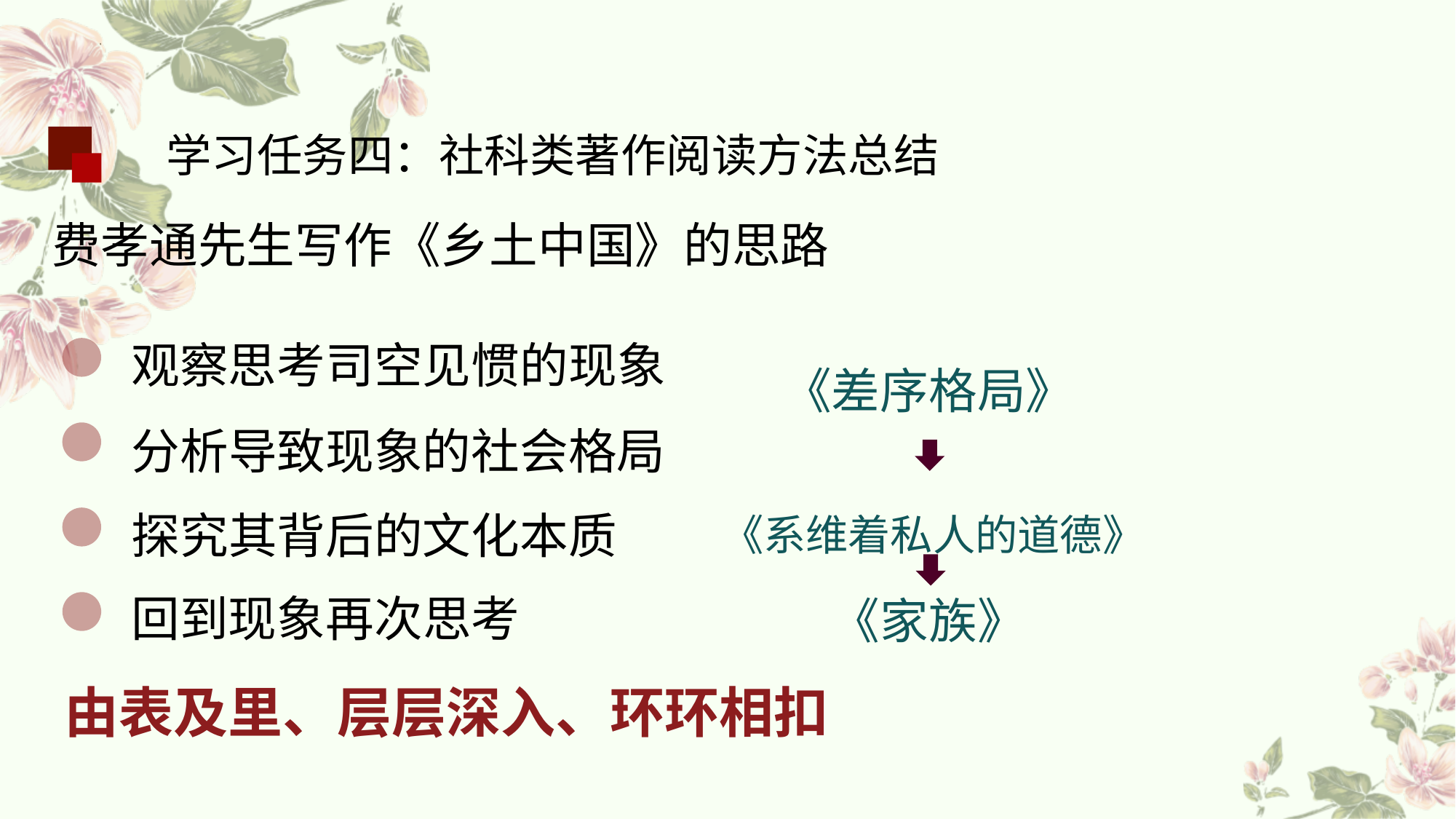

学习任务四：社科类著作阅读方法总结

费孝通先生写作《乡土中国》的思路
观察思考司空见惯的现象
《差序格局》

分析导致现象的社会格局

探究其背后的文化本质
《系维着私人的道德》

回到现象再次思考

《家族》

由表及里、层层深入、环环相扣